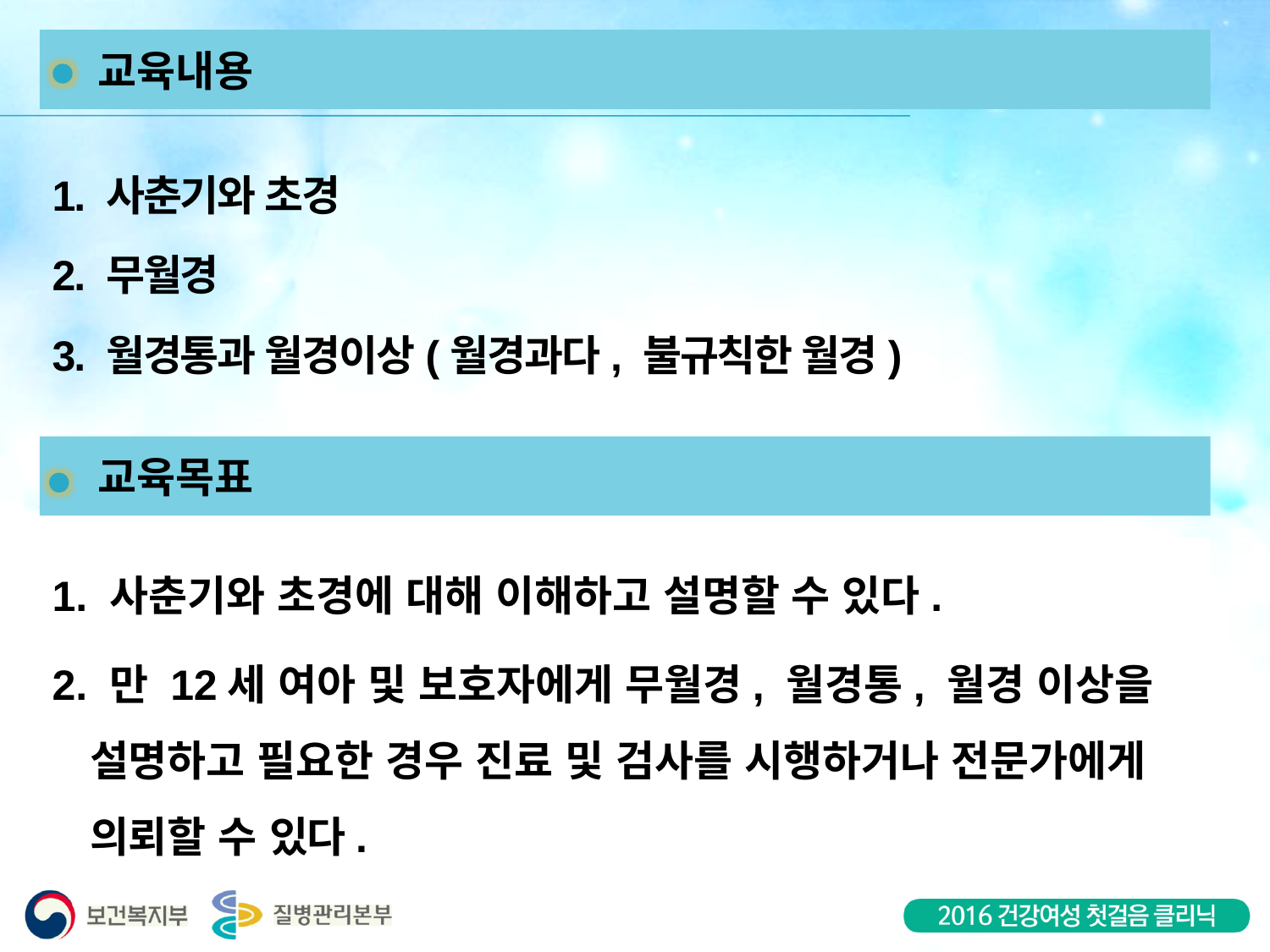

교육내용

1. 사춘기와 초경

2. 무월경

3. 월경통과 월경이상(월경과다, 불규칙한 월경)

   교육목표

1. 사춘기와 초경에 대해 이해하고 설명할 수 있다.

2. 만 12세 여아 및 보호자에게 무월경, 월경통, 월경 이상을 설명하고 필요한 경우 진료 및 검사를 시행하거나 전문가에게 의뢰할 수 있다.